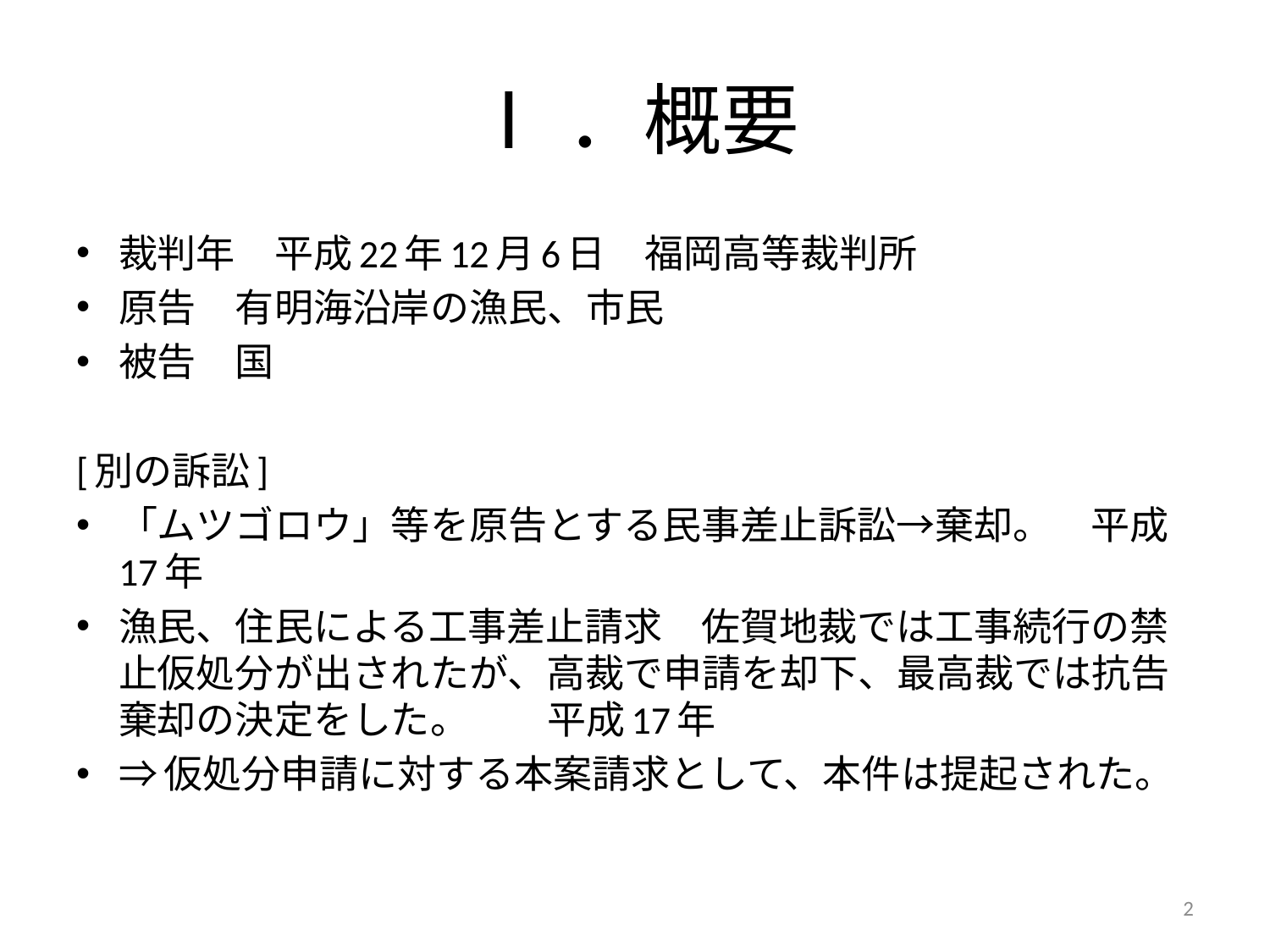

# Ⅰ．概要
裁判年　平成22年12月6日　福岡高等裁判所
原告　有明海沿岸の漁民、市民
被告　国

[別の訴訟]
「ムツゴロウ」等を原告とする民事差止訴訟→棄却。　平成17年
漁民、住民による工事差止請求　佐賀地裁では工事続行の禁止仮処分が出されたが、高裁で申請を却下、最高裁では抗告棄却の決定をした。　　平成17年
⇒仮処分申請に対する本案請求として、本件は提起された。

2